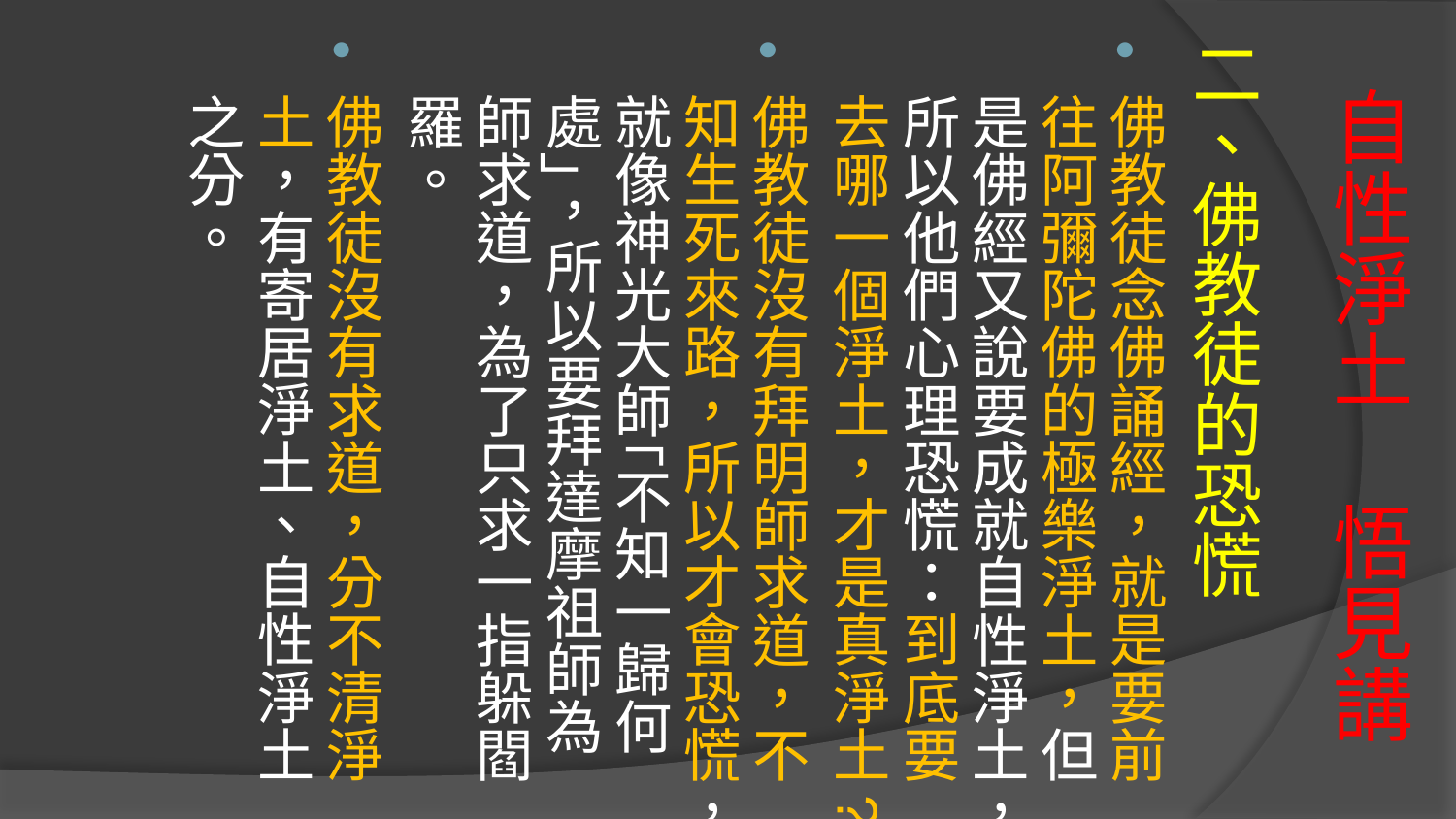

二、佛教徒的恐慌
佛教徒念佛誦經，就是要前往阿彌陀佛的極樂淨土，但是佛經又說要成就自性淨土，所以他們心理恐慌：到底要去哪一個淨土，才是真淨土?
佛教徒沒有拜明師求道，不知生死來路，所以才會恐慌，就像神光大師｢不知一歸何處｣，所以要拜達摩祖師為師求道，為了只求一指躲閻羅。
佛教徒沒有求道，分不清淨土，有寄居淨土、自性淨土之分。

# 自性淨土     悟見講